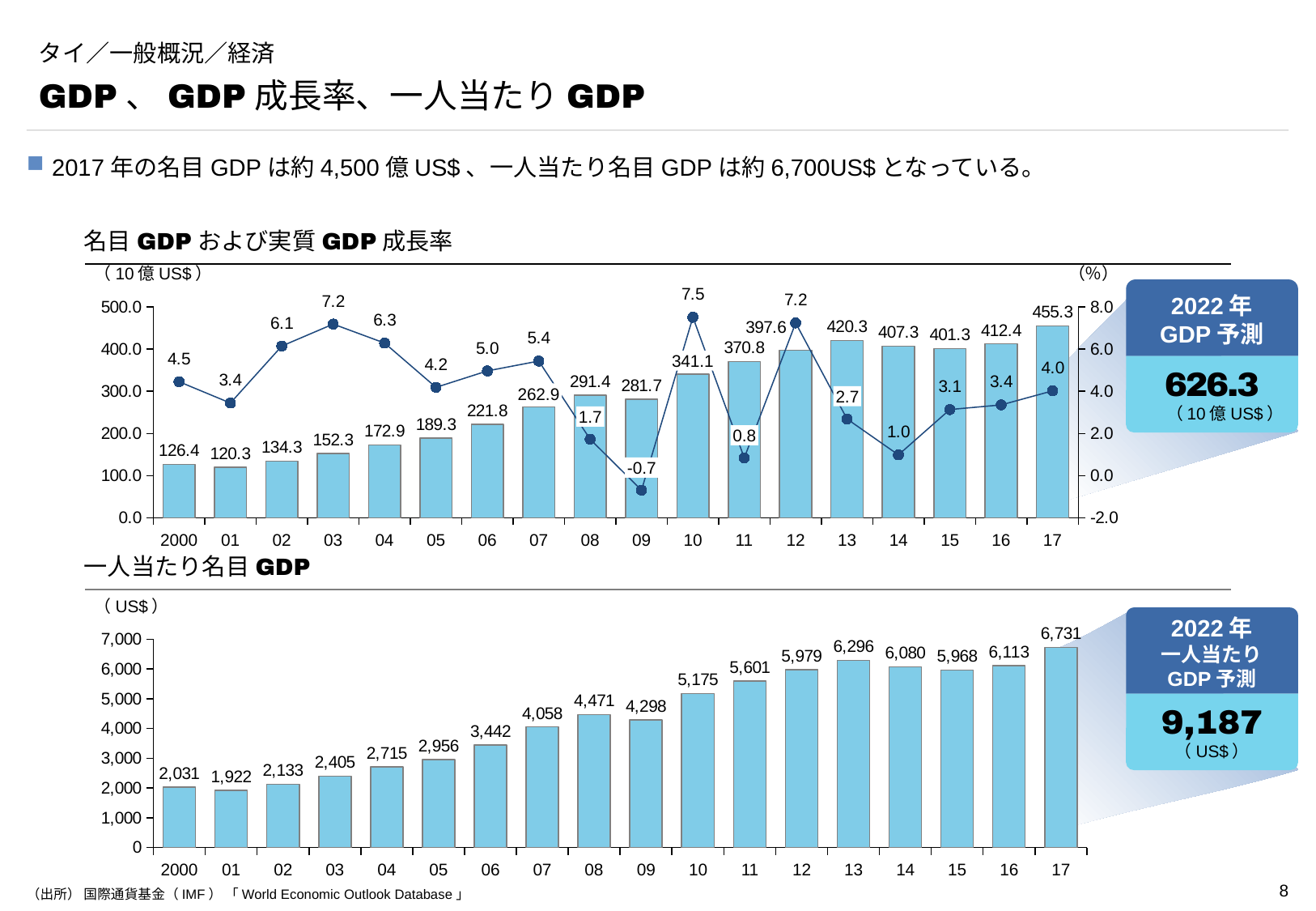

# タイ／一般概況／経済
GDP、GDP成長率、一人当たりGDP
2017年の名目GDPは約4,500億US$、一人当たり名目GDPは約6,700US$となっている。
名目GDPおよび実質GDP成長率
（10億US$）
（％）
2022年
GDP予測

626.3
（10億US$）

### Chart

| Category |  |  |
|---|---|---|
341.1
262.9
2.7
1.7
0.8
-0.7
2000
01
02
03
04
05
06
07
08
09
10
11
12
13
14
15
16
17
一人当たり名目GDP
（US$）

2022年
一人当たり
GDP予測
9,187
（US$）

### Chart

| Category |  |
|---|---|
2000
01
02
03
04
05
06
07
08
09
10
11
12
13
14
15
16
17
（出所） 国際通貨基金（IMF） 「World Economic Outlook Database」